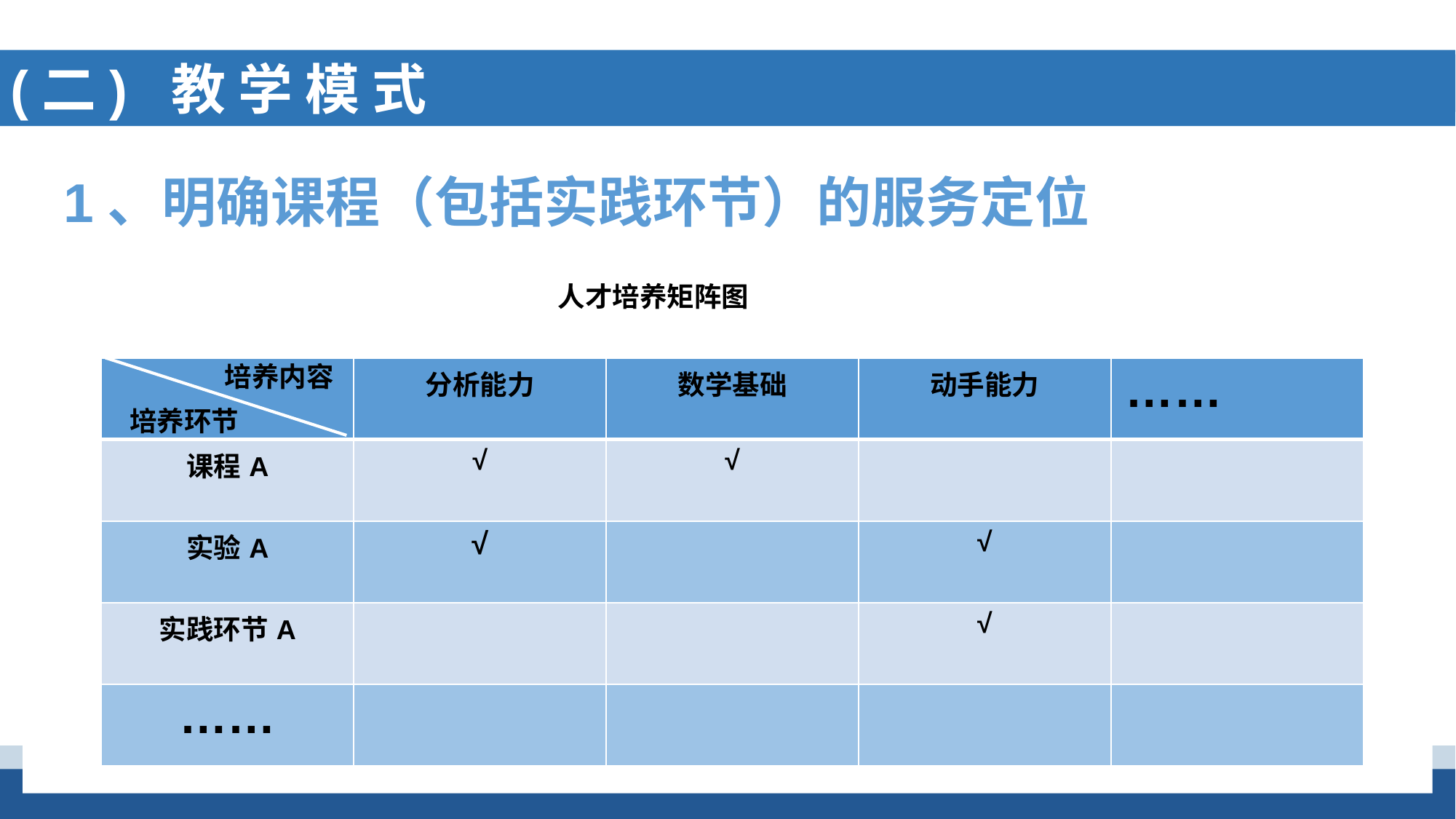

(二)  教 学 模 式
1、明确课程（包括实践环节）的服务定位

人才培养矩阵图
培养内容
|  | 分析能力 | 数学基础 | 动手能力 | …… |
| --- | --- | --- | --- | --- |
| 课程A | √ | √ |  |  |
| 实验A | √ |  | √ |  |
| 实践环节A |  |  | √ |  |
| …… |  |  |  |  |
培养环节